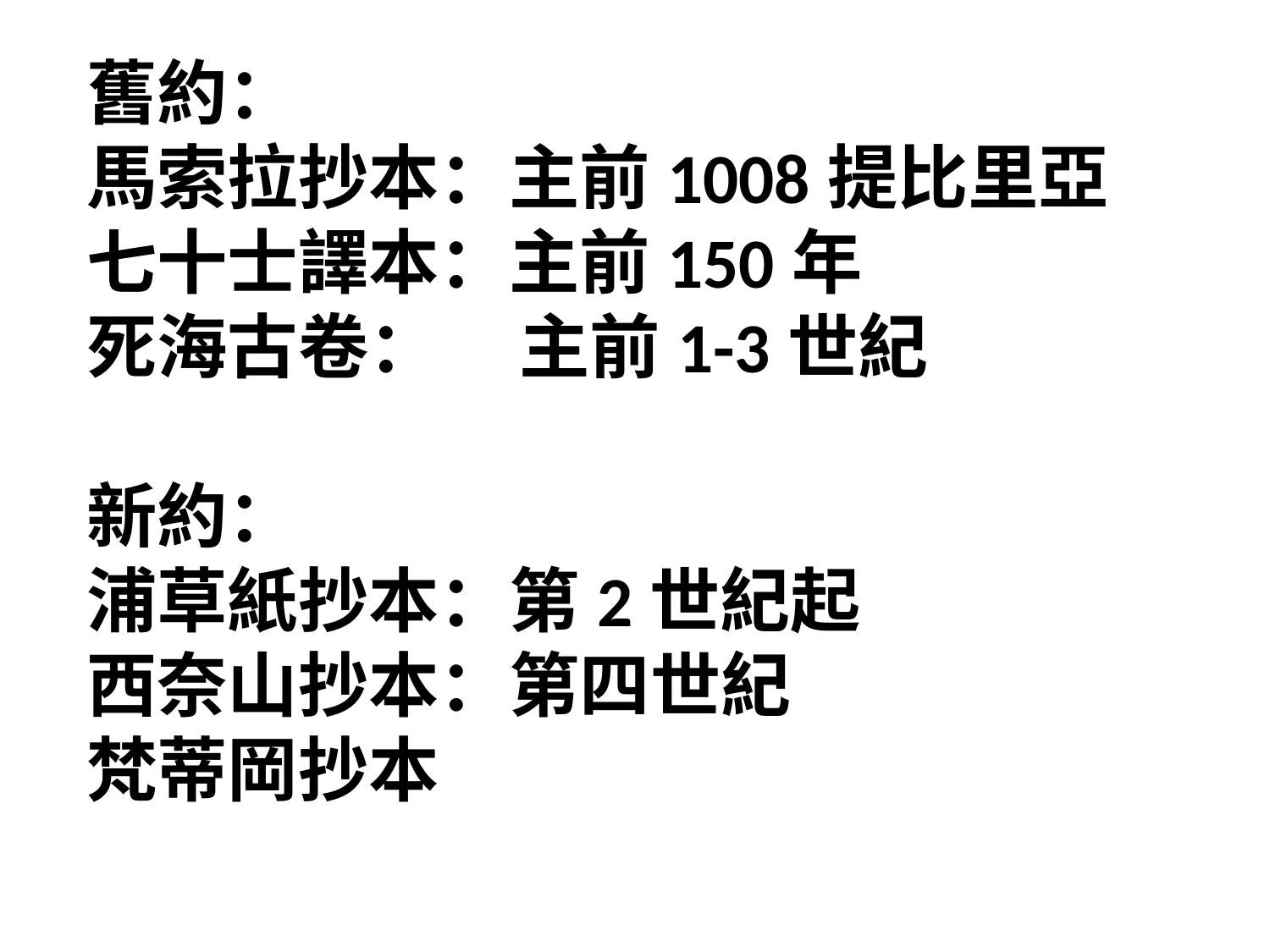

舊約：
馬索拉抄本：主前1008提比里亞
七十士譯本：主前150年
死海古卷：     主前1-3世紀

新約：
浦草紙抄本：第2世紀起
西奈山抄本：第四世紀
梵蒂岡抄本